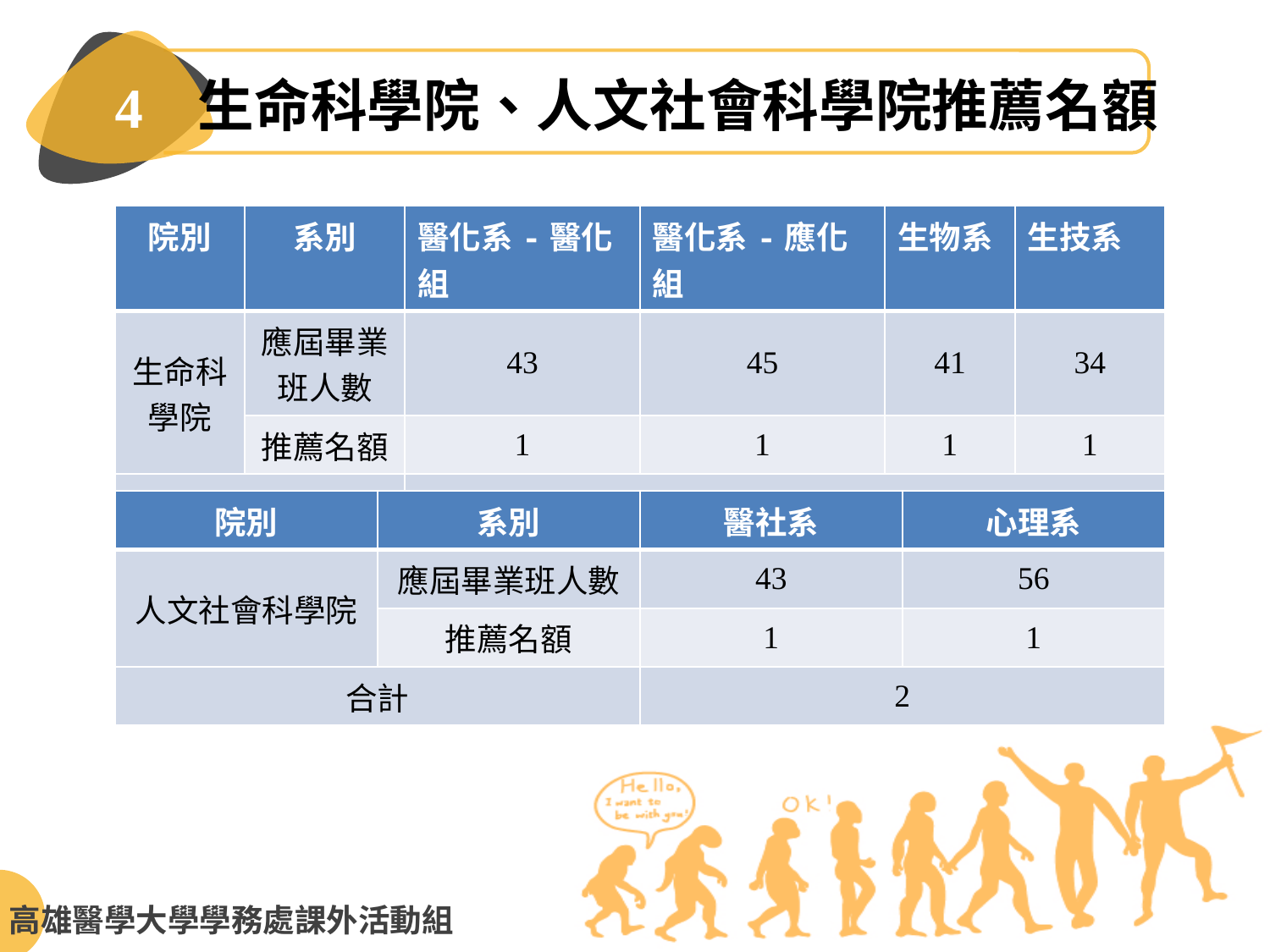

生命科學院、人文社會科學院推薦名額
4
| 院別 | 系別 | 醫化系-醫化組 | 醫化系-應化組 | 生物系 | 生技系 |
| --- | --- | --- | --- | --- | --- |
| 生命科學院 | 應屆畢業班人數 | 43 | 45 | 41 | 34 |
|  | 推薦名額 | 1 | 1 | 1 | 1 |
| 合計 |  | 4 |  |  |  |
| 院別 | 系別 | 醫社系 | 心理系 |
| --- | --- | --- | --- |
| 人文社會科學院 | 應屆畢業班人數 | 43 | 56 |
|  | 推薦名額 | 1 | 1 |
| 合計 |  | 2 |  |